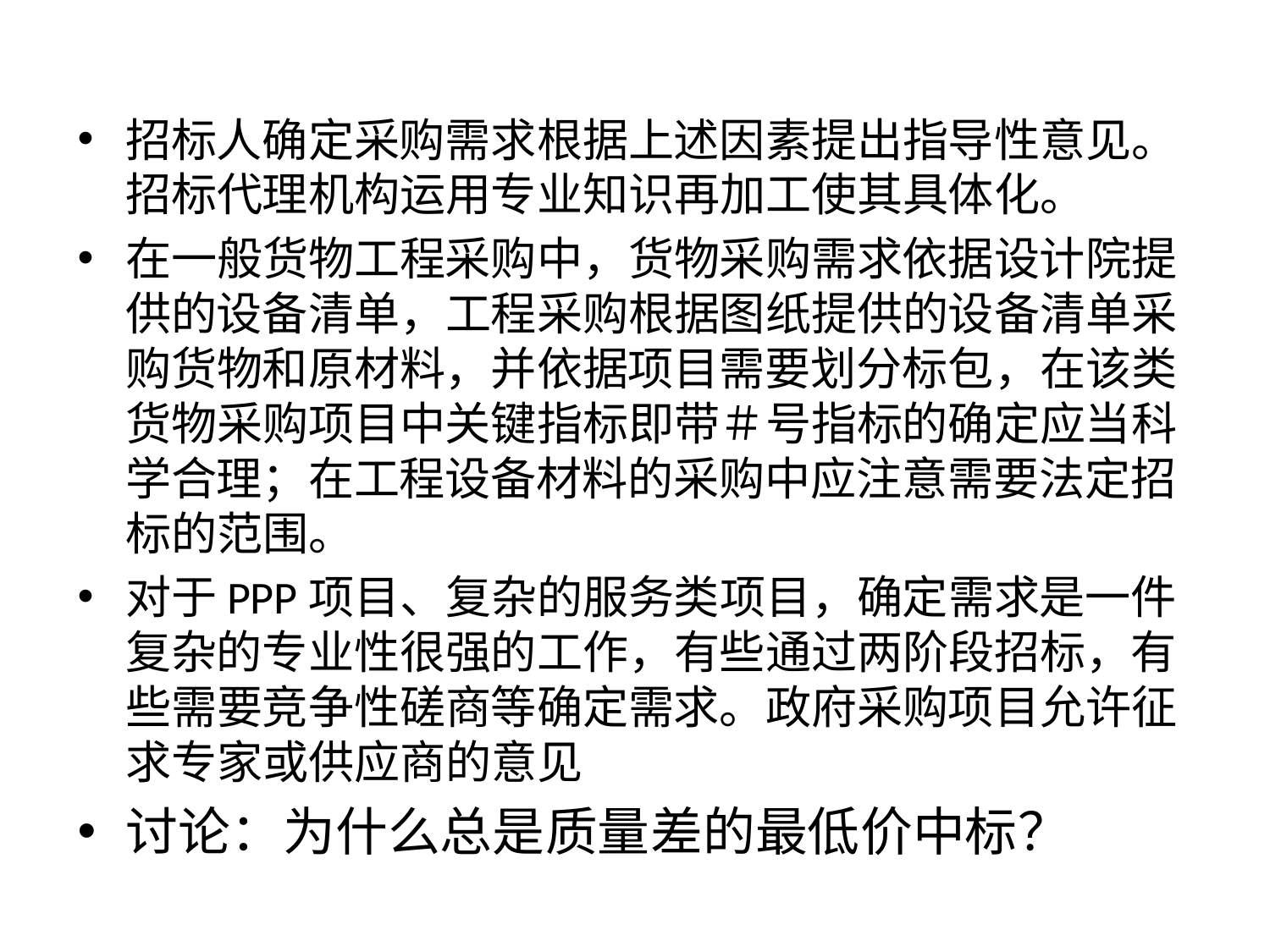

招标人确定采购需求根据上述因素提出指导性意见。招标代理机构运用专业知识再加工使其具体化。
在一般货物工程采购中，货物采购需求依据设计院提供的设备清单，工程采购根据图纸提供的设备清单采购货物和原材料，并依据项目需要划分标包，在该类货物采购项目中关键指标即带＃号指标的确定应当科学合理；在工程设备材料的采购中应注意需要法定招标的范围。
对于PPP项目、复杂的服务类项目，确定需求是一件复杂的专业性很强的工作，有些通过两阶段招标，有些需要竞争性磋商等确定需求。政府采购项目允许征求专家或供应商的意见
讨论：为什么总是质量差的最低价中标？